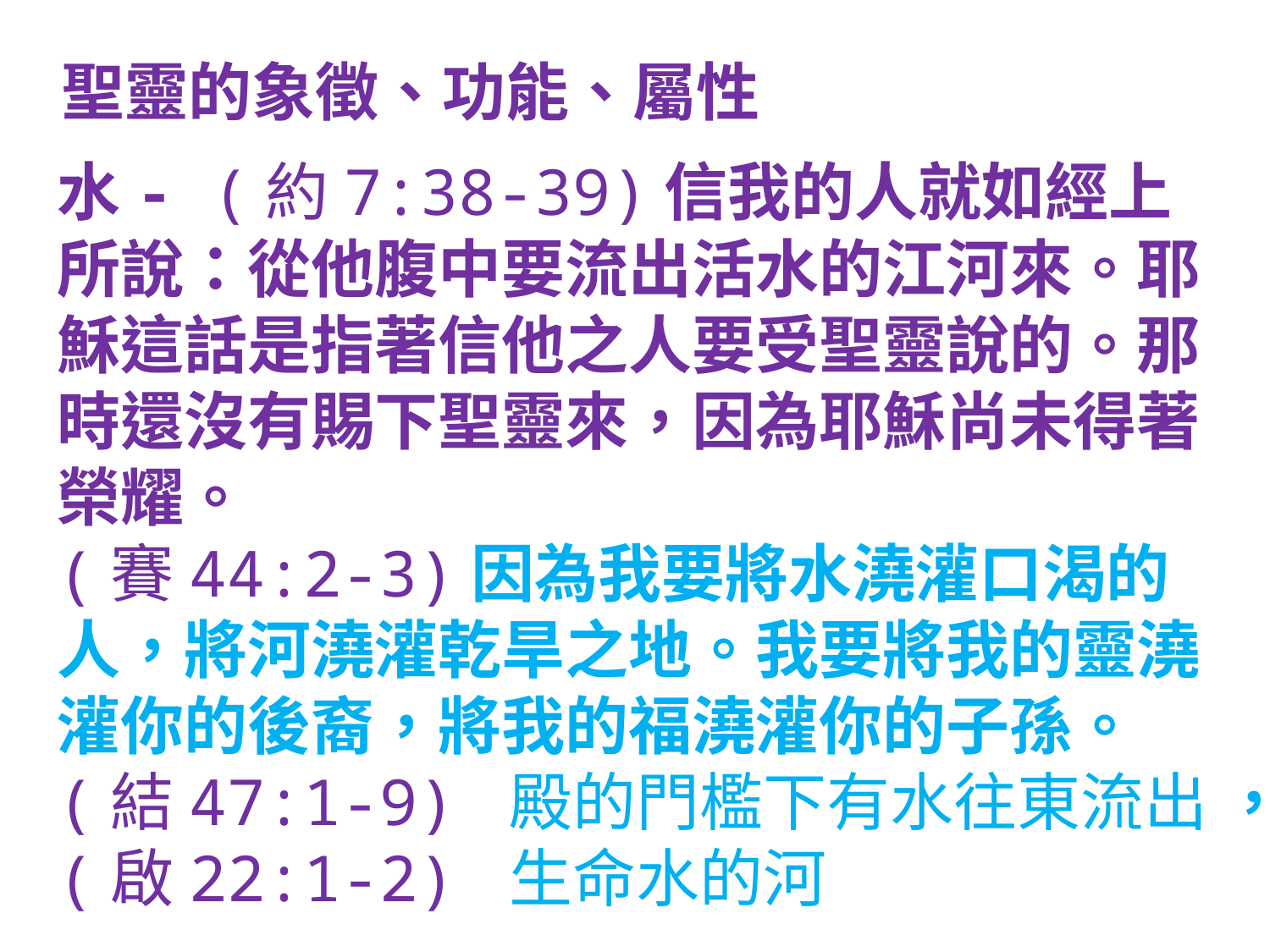

聖靈的象徵、功能、屬性
水- (約7:38-39)信我的人就如經上所說：從他腹中要流出活水的江河來。耶穌這話是指著信他之人要受聖靈說的。那時還沒有賜下聖靈來，因為耶穌尚未得著榮耀。
(賽44:2-3)因為我要將水澆灌口渴的人，將河澆灌乾旱之地。我要將我的靈澆灌你的後裔，將我的福澆灌你的子孫。
(結47:1-9) 殿的門檻下有水往東流出 ，(啟22:1-2) 生命水的河